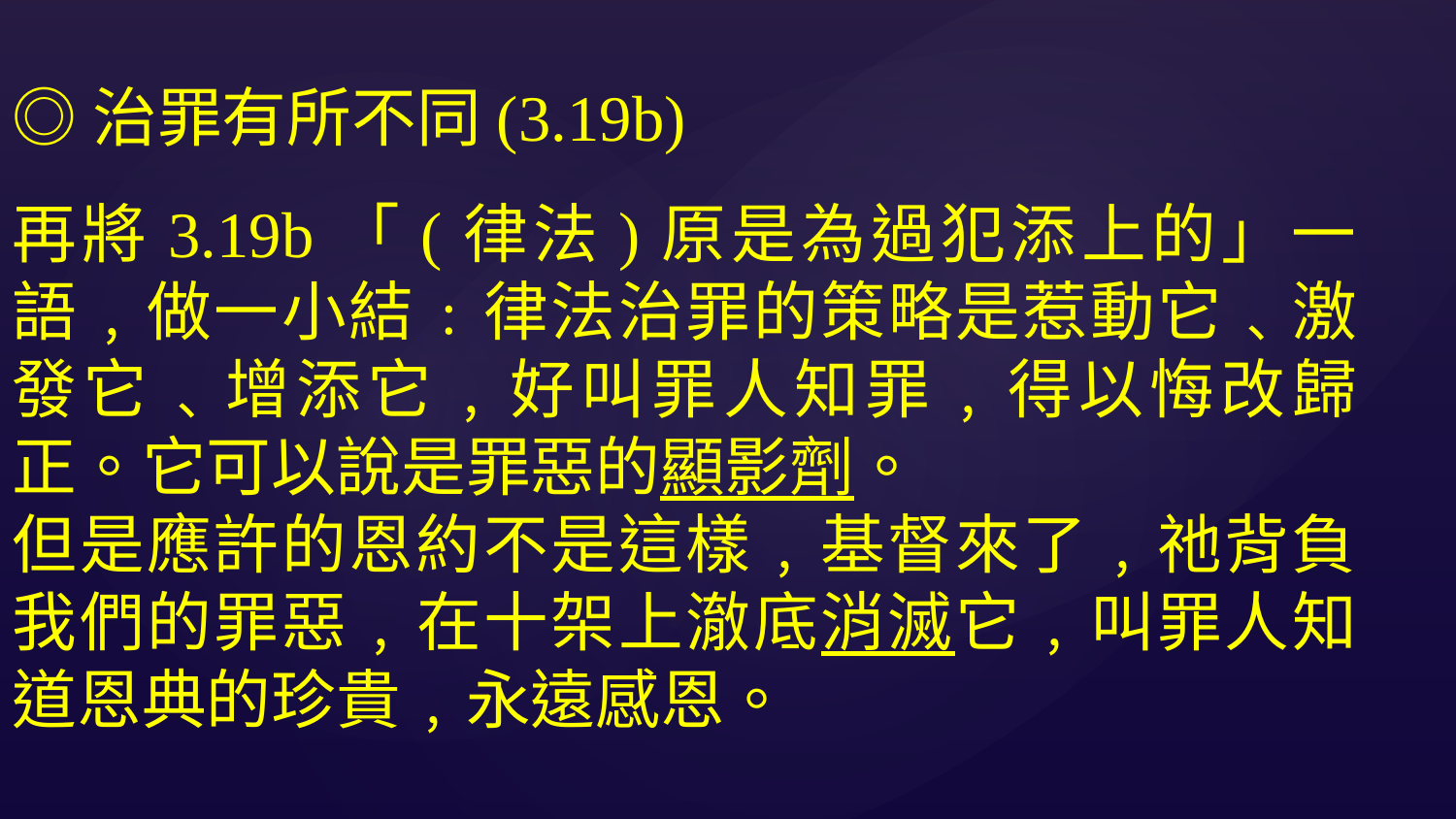

◎治罪有所不同(3.19b)

再將3.19b「(律法)原是為過犯添上的」一語﹐做一小結﹕律法治罪的策略是惹動它﹑激發它﹑增添它﹐好叫罪人知罪﹐得以悔改歸正。它可以說是罪惡的顯影劑。
但是應許的恩約不是這樣﹐基督來了﹐祂背負我們的罪惡﹐在十架上澈底消滅它﹐叫罪人知道恩典的珍貴﹐永遠感恩。